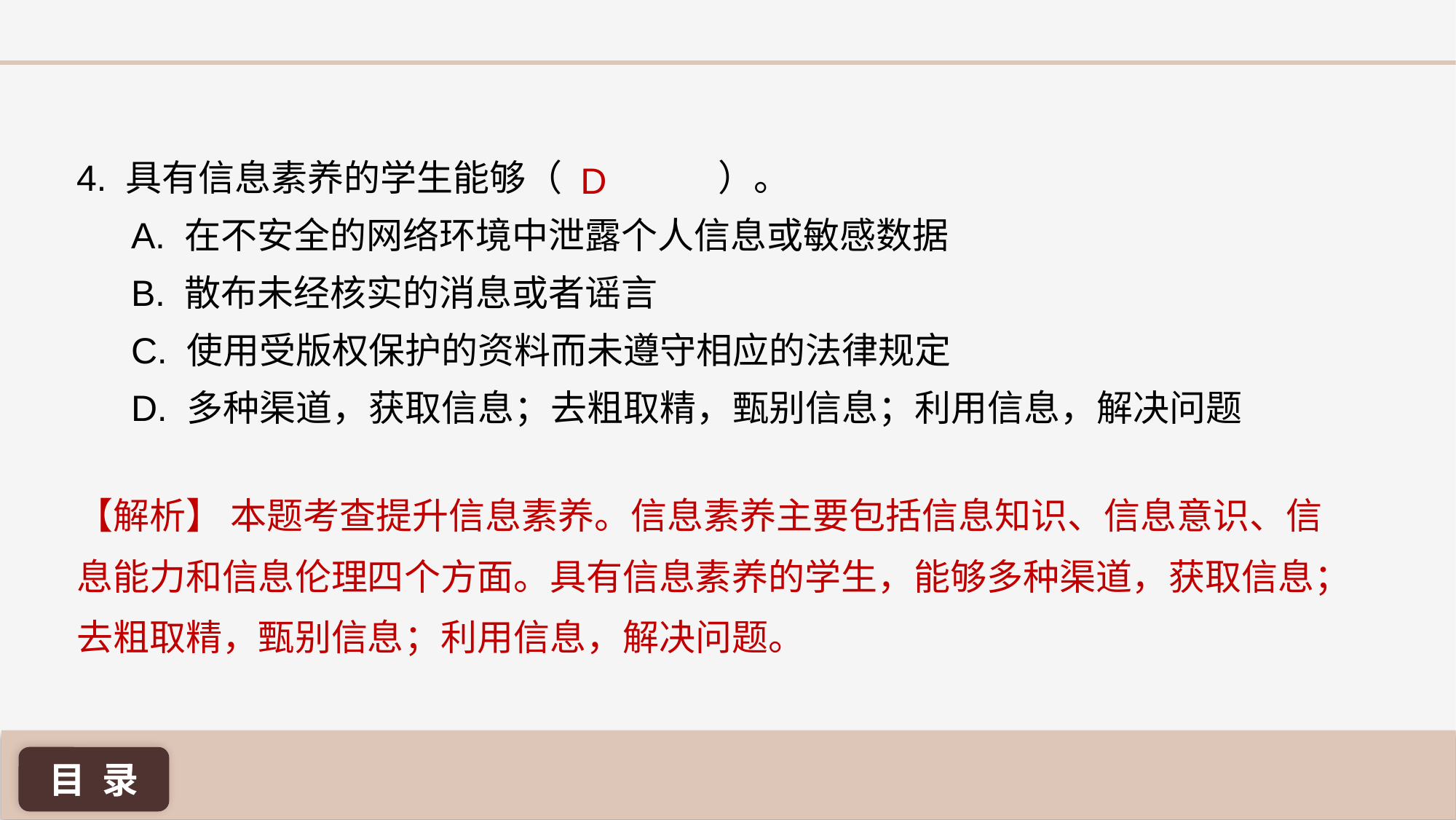

4. 具有信息素养的学生能够（ 	     ）。
A. 在不安全的网络环境中泄露个人信息或敏感数据
B. 散布未经核实的消息或者谣言
C. 使用受版权保护的资料而未遵守相应的法律规定
D. 多种渠道，获取信息；去粗取精，甄别信息；利用信息，解决问题
D
【解析】 本题考查提升信息素养。信息素养主要包括信息知识、信息意识、信息能力和信息伦理四个方面。具有信息素养的学生，能够多种渠道，获取信息；去粗取精，甄别信息；利用信息，解决问题。